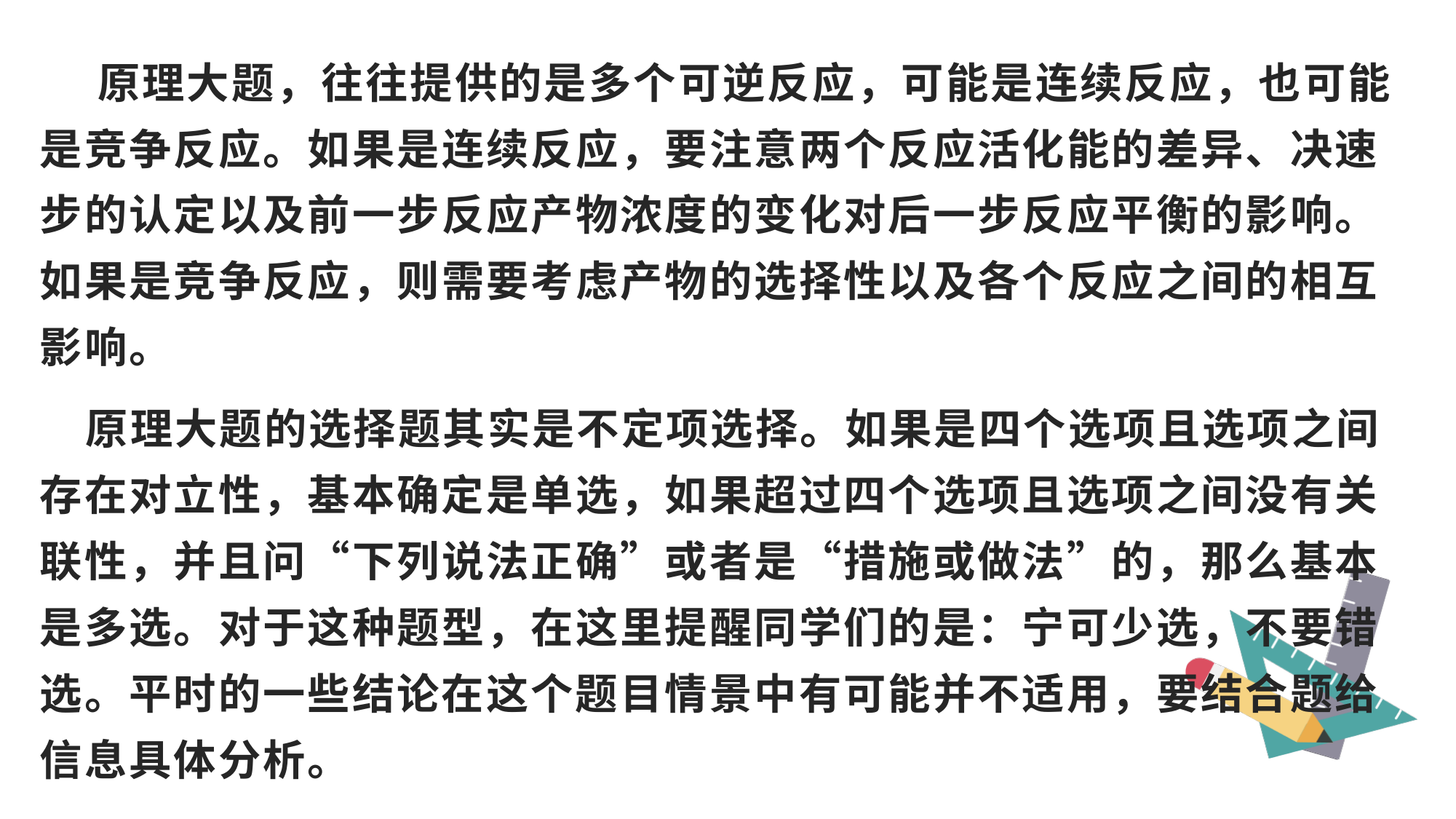

原理大题，往往提供的是多个可逆反应，可能是连续反应，也可能是竞争反应。如果是连续反应，要注意两个反应活化能的差异、决速步的认定以及前一步反应产物浓度的变化对后一步反应平衡的影响。如果是竞争反应，则需要考虑产物的选择性以及各个反应之间的相互影响。
   原理大题的选择题其实是不定项选择。如果是四个选项且选项之间存在对立性，基本确定是单选，如果超过四个选项且选项之间没有关联性，并且问“下列说法正确”或者是“措施或做法”的，那么基本是多选。对于这种题型，在这里提醒同学们的是：宁可少选，不要错选。平时的一些结论在这个题目情景中有可能并不适用，要结合题给信息具体分析。